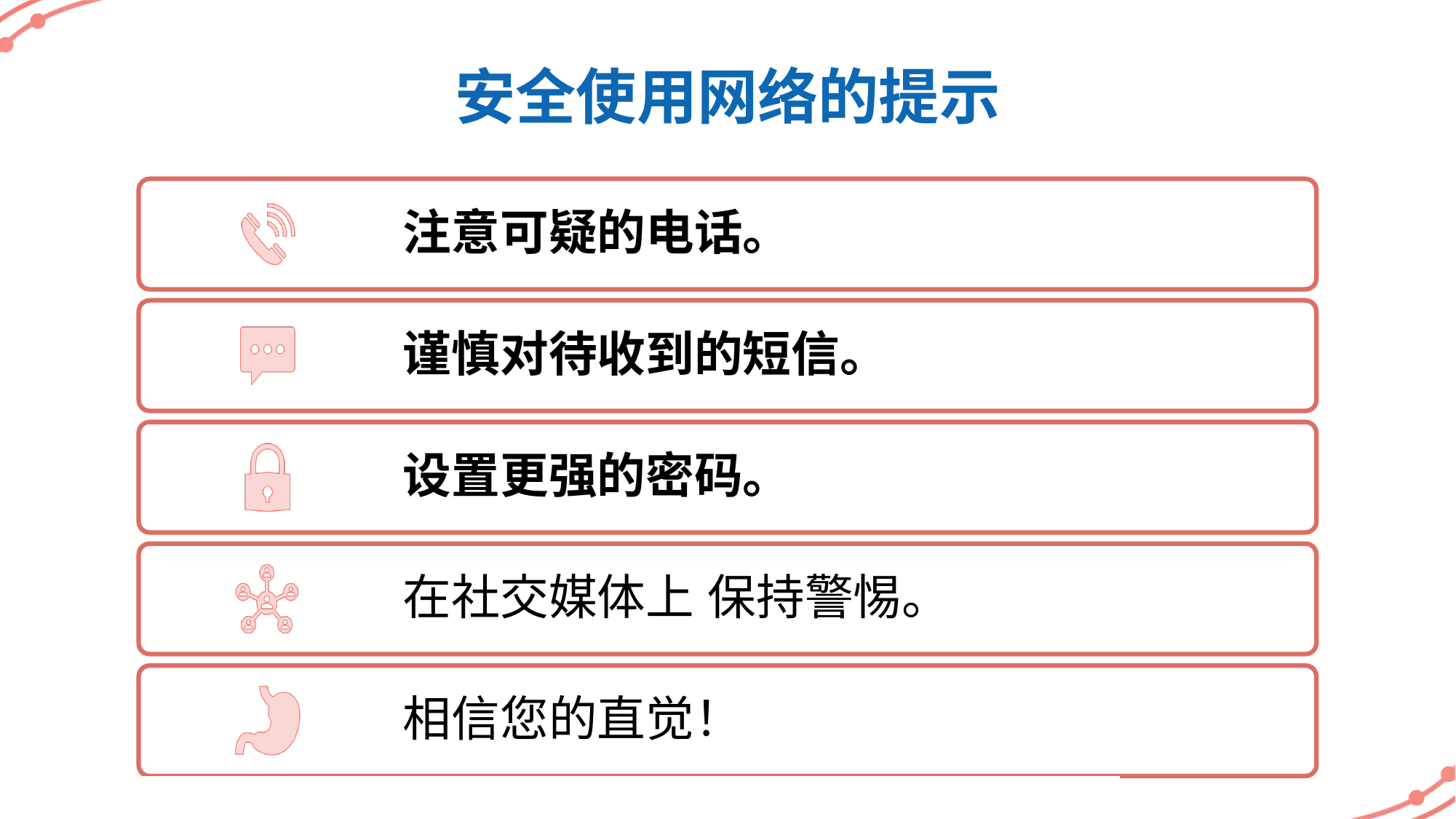

# 安全使用网络的提示
注意可疑的电话。
谨慎对待收到的短信。
设置更强的密码。
在社交媒体上 保持警惕。
相信您的直觉！